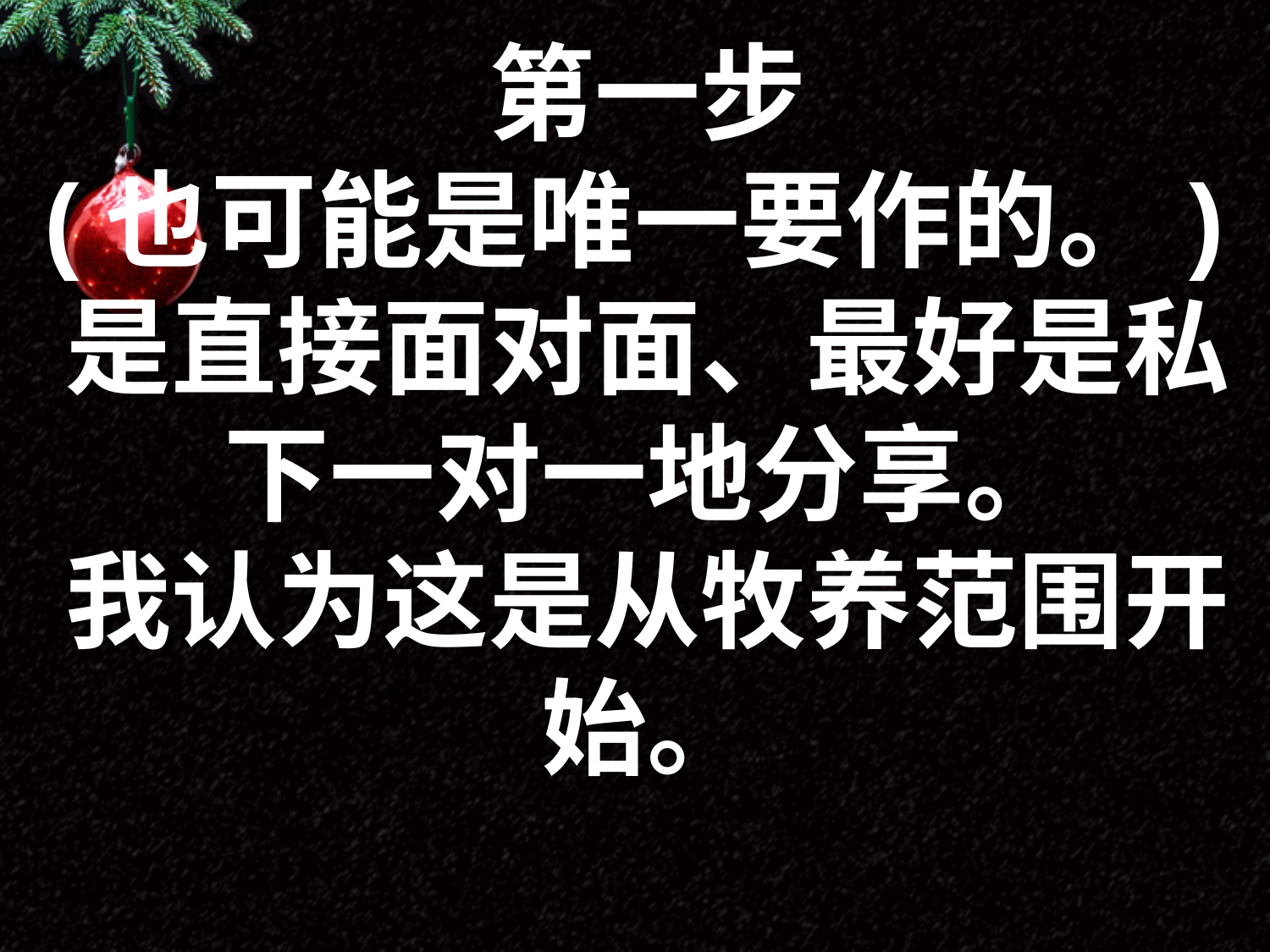

第一步
(也可能是唯一要作的。)是直接面对面、最好是私下一对一地分享。
我认为这是从牧养范围开始。